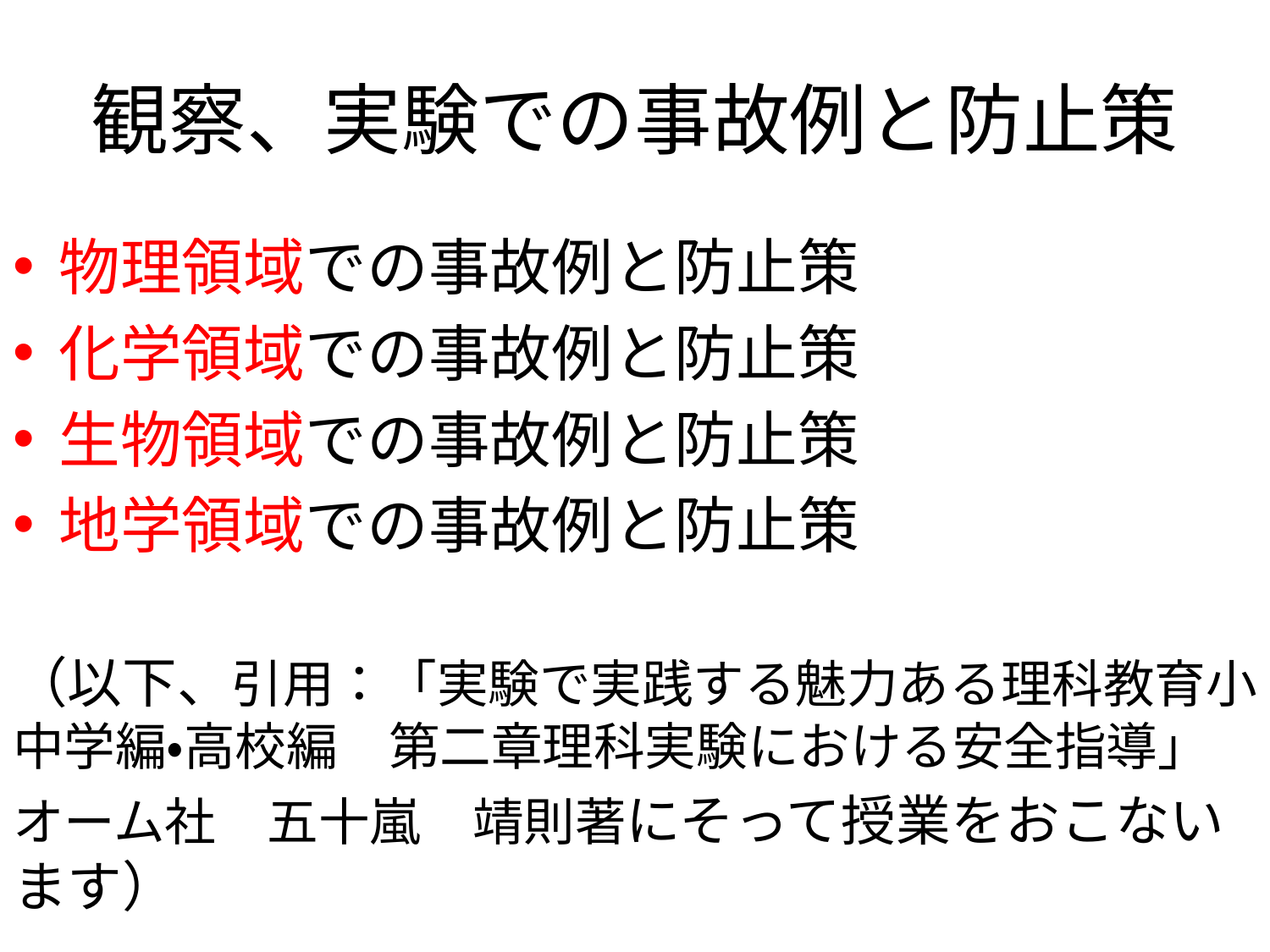

# 観察、実験での事故例と防止策
物理領域での事故例と防止策
化学領域での事故例と防止策
生物領域での事故例と防止策
地学領域での事故例と防止策

（以下、引用：「実験で実践する魅力ある理科教育小中学編・高校編　第二章理科実験における安全指導」
オーム社　五十嵐　靖則著にそって授業をおこないます）